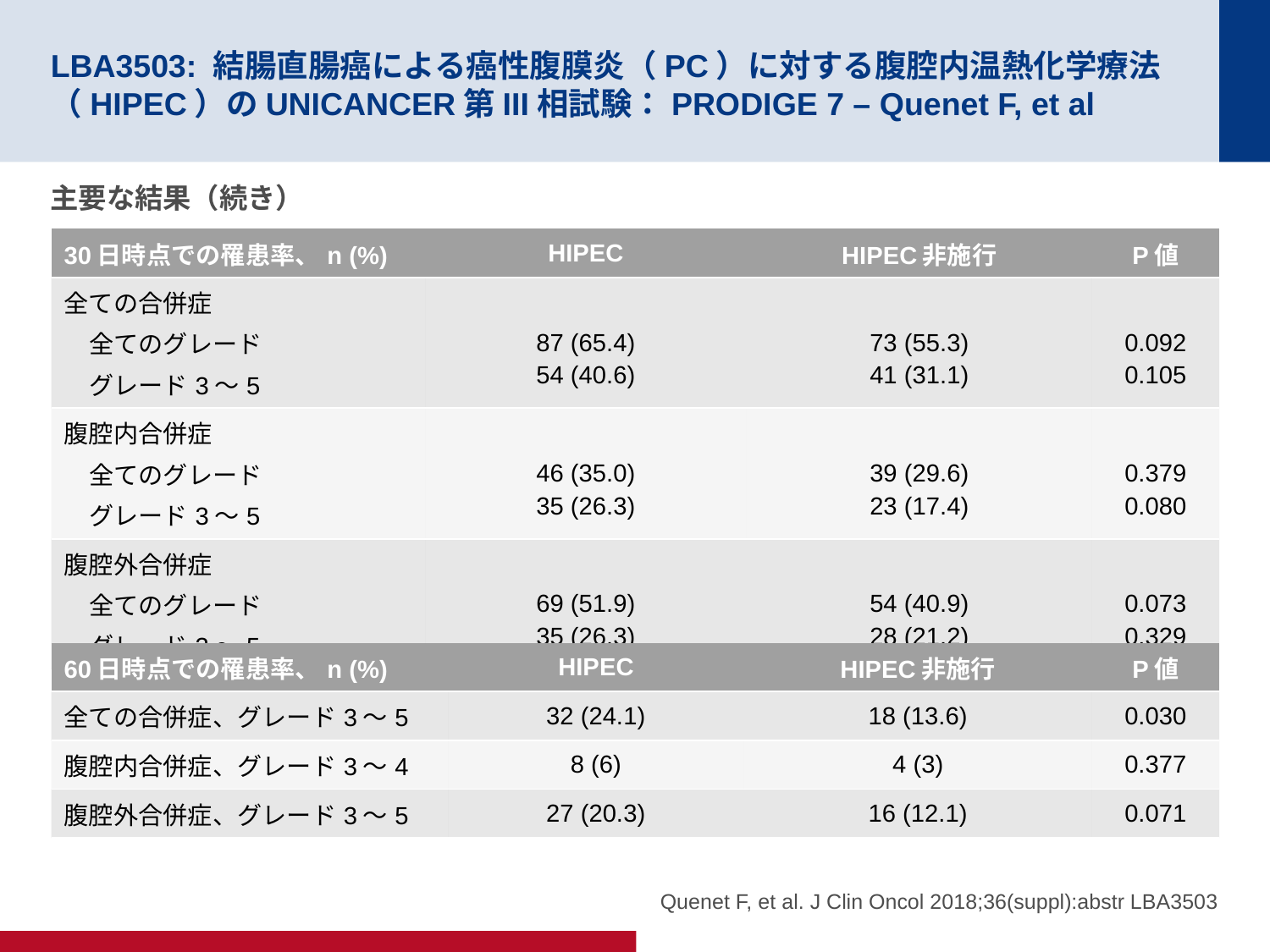

# LBA3503: 結腸直腸癌による癌性腹膜炎（PC）に対する腹腔内温熱化学療法（HIPEC）のUNICANCER第III相試験：PRODIGE 7 – Quenet F, et al
主要な結果（続き）

| 30日時点での罹患率、n (%) | HIPEC | HIPEC非施行 | P値 |
| --- | --- | --- | --- |
| 全ての合併症 全てのグレード グレード3～5 | 87 (65.4) 54 (40.6) | 73 (55.3) 41 (31.1) | 0.092 0.105 |
| 腹腔内合併症 全てのグレード グレード3～5 | 46 (35.0) 35 (26.3) | 39 (29.6) 23 (17.4) | 0.379 0.080 |
| 腹腔外合併症 全てのグレード グレード3～5 | 69 (51.9) 35 (26.3) | 54 (40.9) 28 (21.2) | 0.073 0.329 |
| 60日時点での罹患率、n (%) | HIPEC | HIPEC非施行 | P値 |
| --- | --- | --- | --- |
| 全ての合併症、グレード3～5 | 32 (24.1) | 18 (13.6) | 0.030 |
| 腹腔内合併症、グレード3～4 | 8 (6) | 4 (3) | 0.377 |
| 腹腔外合併症、グレード3～5 | 27 (20.3) | 16 (12.1) | 0.071 |
Quenet F, et al. J Clin Oncol 2018;36(suppl):abstr LBA3503